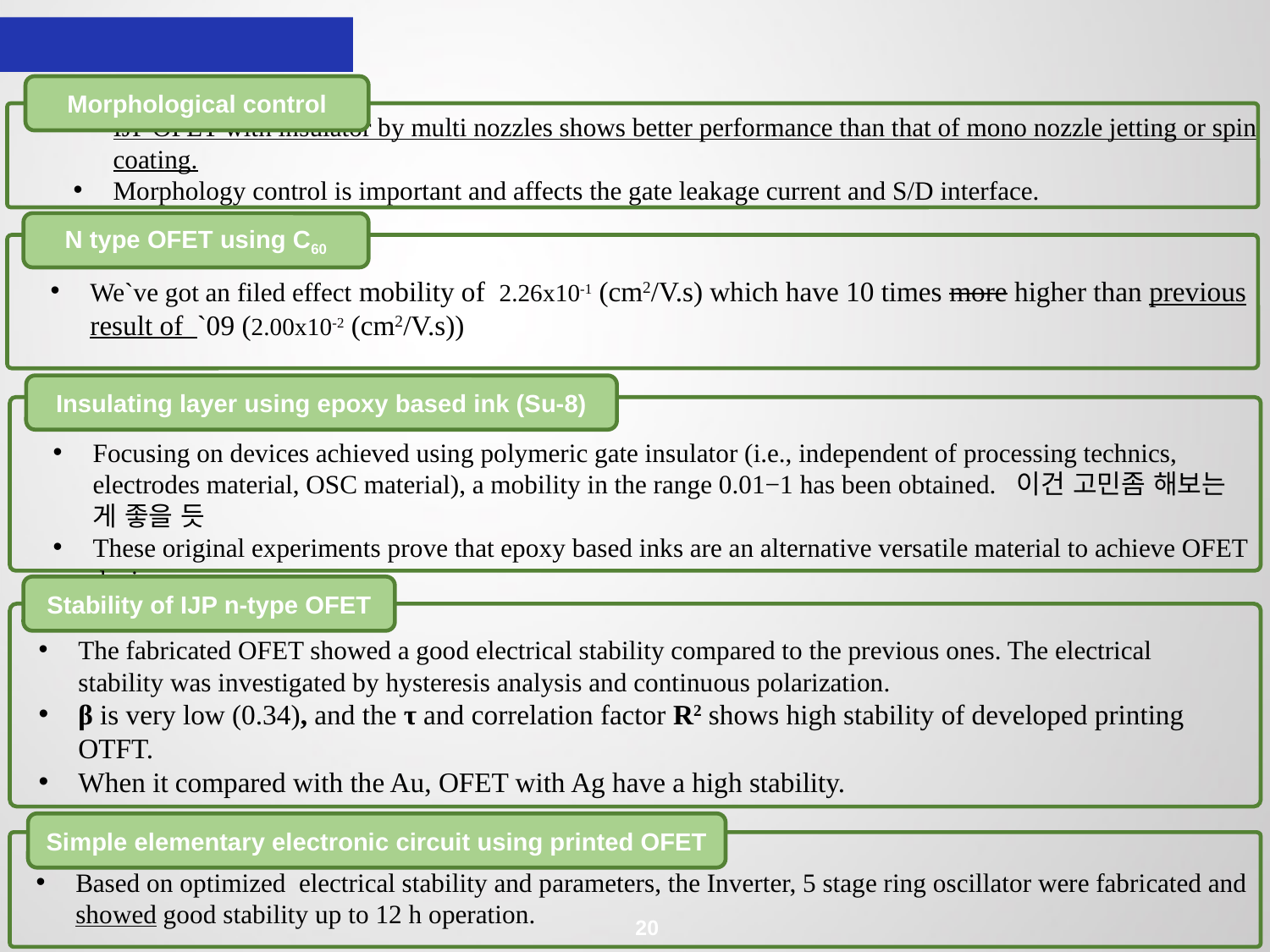

Summary
IETR
Hoseo Univ.

Morphological control

IJP OFET with insulator by multi nozzles shows better performance than that of mono nozzle jetting or spin coating.
Morphology control is important and affects the gate leakage current and S/D interface.
N type OFET using C60

We`ve got an filed effect mobility of  2.26x10-1 (cm2/V.s) which have 10 times more higher than previous result of  `09 (2.00x10-2 (cm2/V.s))
Insulating layer using epoxy based ink (Su-8)

Focusing on devices achieved using polymeric gate insulator (i.e., independent of processing technics, electrodes material, OSC material), a mobility in the range 0.01−1 has been obtained.  이건 고민좀 해보는 게 좋을 듯
These original experiments prove that epoxy based inks are an alternative versatile material to achieve OFET devices.
Stability of IJP n-type OFET

The fabricated OFET showed a good electrical stability compared to the previous ones. The electrical stability was investigated by hysteresis analysis and continuous polarization.
β is very low (0.34), and the τ and correlation factor R2 shows high stability of developed printing OTFT.
When it compared with the Au, OFET with Ag have a high stability.
Simple elementary electronic circuit using printed OFET

Based on optimized  electrical stability and parameters, the Inverter, 5 stage ring oscillator were fabricated and showed good stability up to 12 h operation.
20